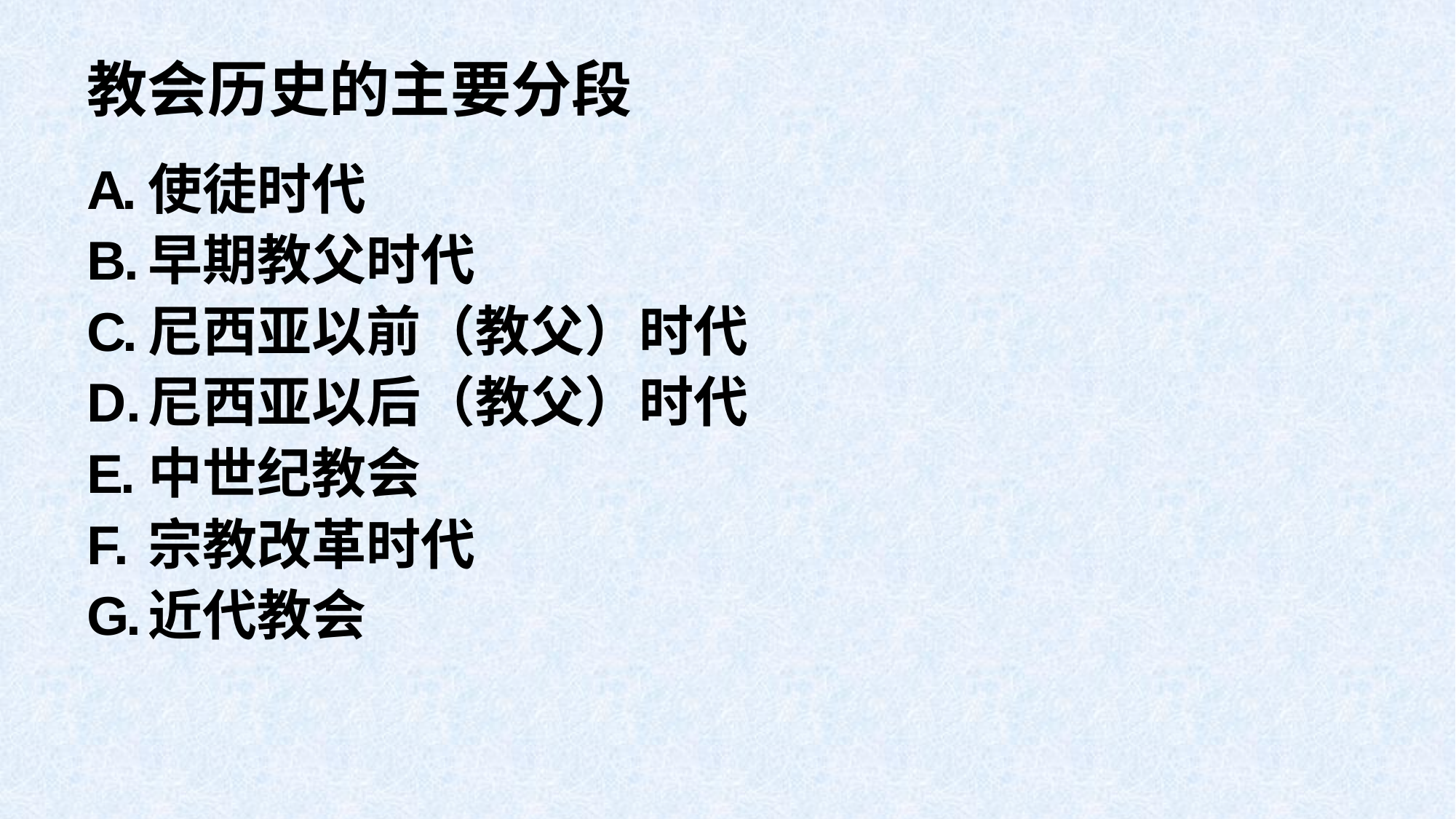

# 教会历史的主要分段
使徒时代
早期教父时代
尼西亚以前（教父）时代
尼西亚以后（教父）时代
中世纪教会
宗教改革时代
近代教会